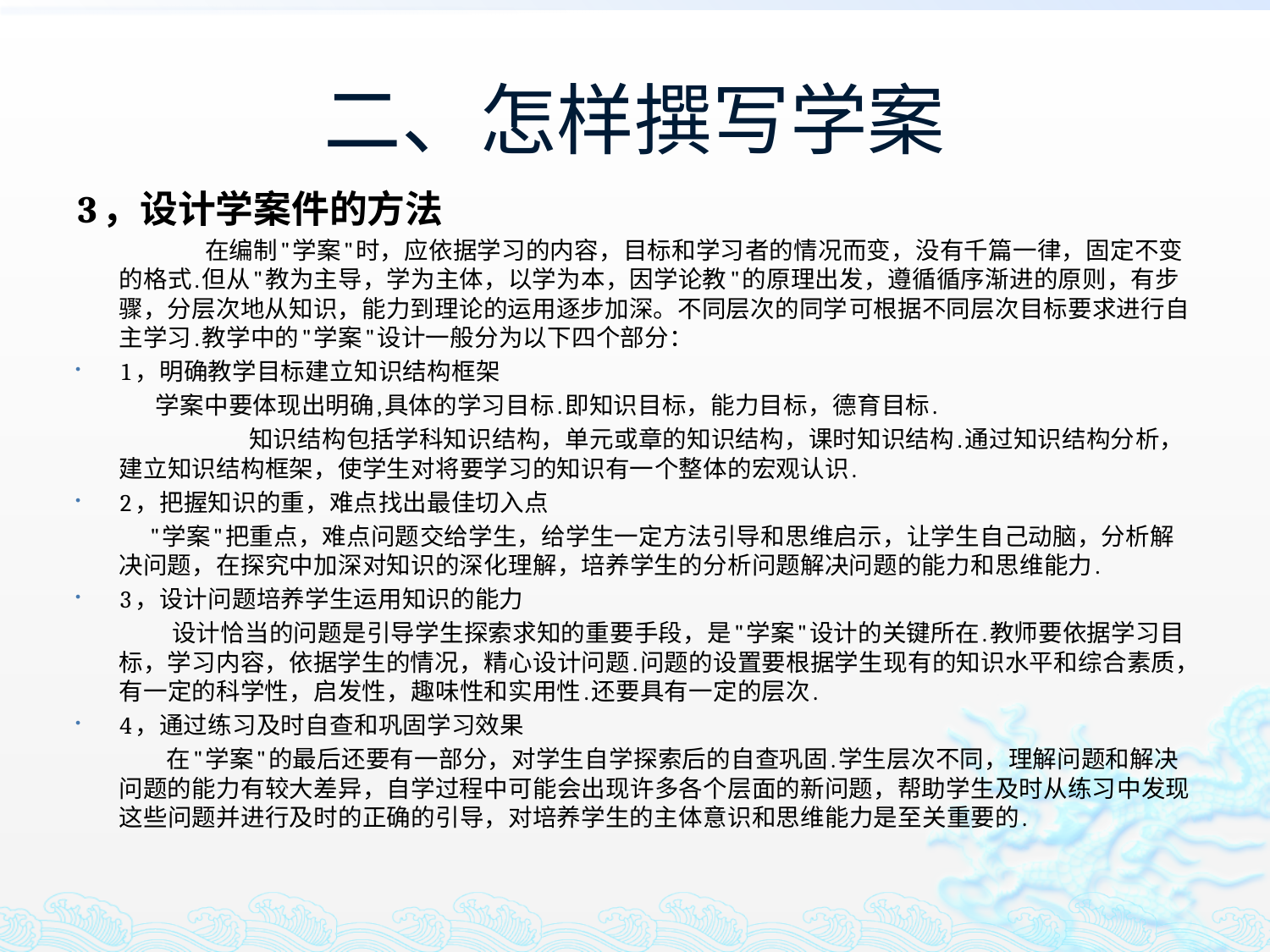

# 二、怎样撰写学案
3，设计学案件的方法
                       在编制"学案"时，应依据学习的内容，目标和学习者的情况而变，没有千篇一律，固定不变的格式.但从"教为主导，学为主体，以学为本，因学论教"的原理出发，遵循循序渐进的原则，有步骤，分层次地从知识，能力到理论的运用逐步加深。不同层次的同学可根据不同层次目标要求进行自主学习.教学中的"学案"设计一般分为以下四个部分：
1，明确教学目标建立知识结构框架
              学案中要体现出明确,具体的学习目标.即知识目标，能力目标，德育目标.
                               知识结构包括学科知识结构，单元或章的知识结构，课时知识结构.通过知识结构分析，建立知识结构框架，使学生对将要学习的知识有一个整体的宏观认识.
2，把握知识的重，难点找出最佳切入点
              "学案"把重点，难点问题交给学生，给学生一定方法引导和思维启示，让学生自己动脑，分析解决问题，在探究中加深对知识的深化理解，培养学生的分析问题解决问题的能力和思维能力.
3，设计问题培养学生运用知识的能力
                 设计恰当的问题是引导学生探索求知的重要手段，是"学案"设计的关键所在.教师要依据学习目标，学习内容，依据学生的情况，精心设计问题.问题的设置要根据学生现有的知识水平和综合素质，有一定的科学性，启发性，趣味性和实用性.还要具有一定的层次.
4，通过练习及时自查和巩固学习效果
                在"学案"的最后还要有一部分，对学生自学探索后的自查巩固.学生层次不同，理解问题和解决问题的能力有较大差异，自学过程中可能会出现许多各个层面的新问题，帮助学生及时从练习中发现这些问题并进行及时的正确的引导，对培养学生的主体意识和思维能力是至关重要的.